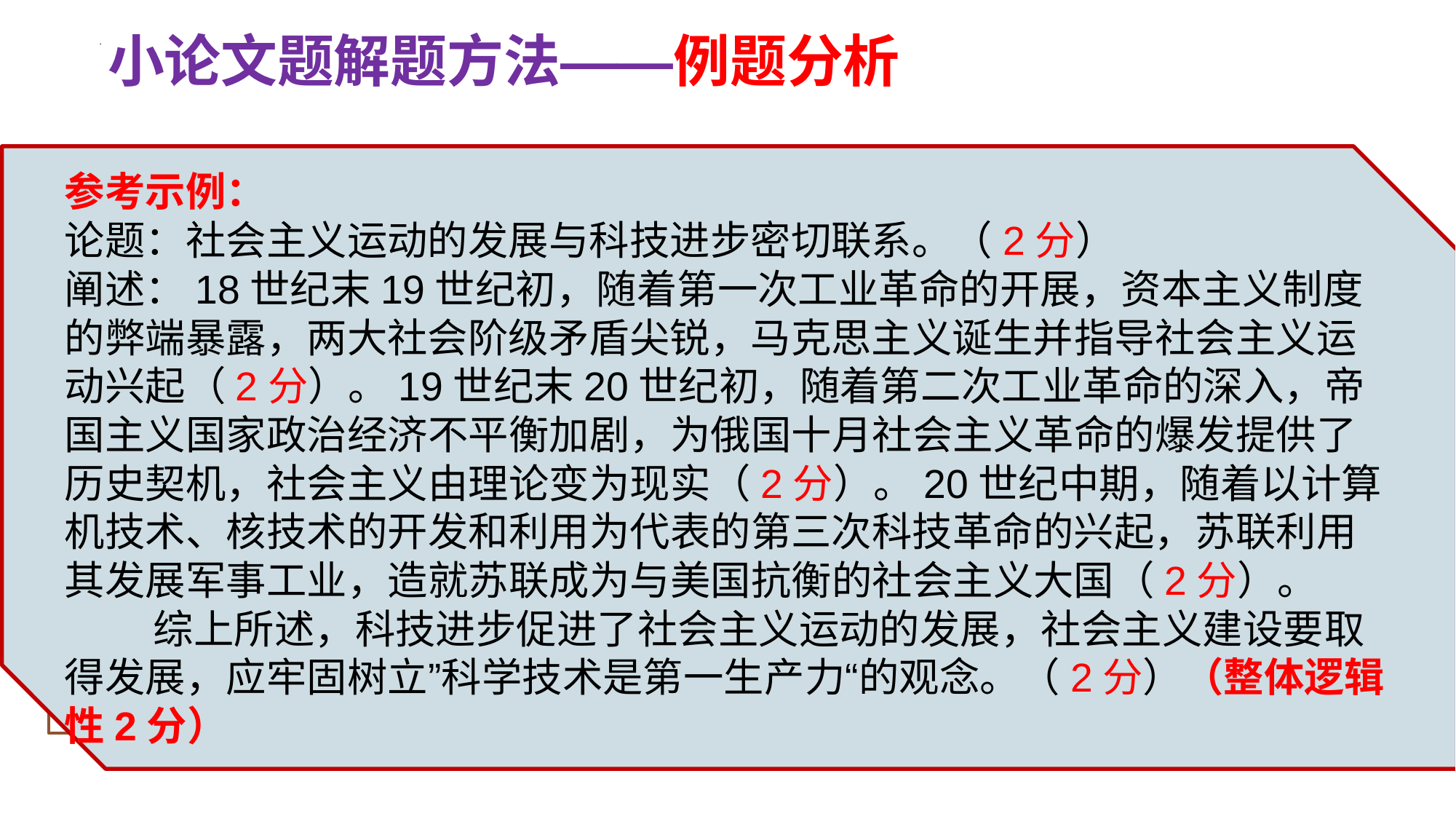

小论文题解题方法——例题分析
【2022届唐山一模】阅读材料，完成下列要求。（12分）
 材料
 近两个世纪以来，社会主义经历了从空想到科学，从理论到实践，从一国实践到多国实践的历史发展过程。纵观这一历史过程，科学社会主义理论的产生、实践中的每一次飞跃，甚至包括经历的每一次低潮，都与200年来世界蓬勃兴起的三次科技革命所造成的社会后果相联系。因此，认真分析社会主义运动的发展与科学技术进步的内在联系，对于我们坚定社会主义信念，正确把握新科技革命深入发展对社会主义运动带来的机遇和挑战，促进社会主义建设有着重大意义。
——摘编自严汉平《近代世界三次科技革命对社会主义运动的影响及启示》
 结合材料与世界史的相关知识，自行拟定一个具体的论题，并就所拟论题进行阐述。（要求：论题明确，史论结合，逻辑严密，表述通畅）
参考示例：
论题：社会主义运动的发展与科技进步密切联系。（2分）
阐述：18世纪末19世纪初，随着第一次工业革命的开展，资本主义制度的弊端暴露，两大社会阶级矛盾尖锐，马克思主义诞生并指导社会主义运动兴起（2分）。19世纪末20世纪初，随着第二次工业革命的深入，帝国主义国家政治经济不平衡加剧，为俄国十月社会主义革命的爆发提供了历史契机，社会主义由理论变为现实（2分）。20世纪中期，随着以计算机技术、核技术的开发和利用为代表的第三次科技革命的兴起，苏联利用其发展军事工业，造就苏联成为与美国抗衡的社会主义大国（2分）。
       综上所述，科技进步促进了社会主义运动的发展，社会主义建设要取得发展，应牢固树立”科学技术是第一生产力“的观念。（2分）（整体逻辑性2分）
拟定论题：可以从任一时间段切入，也可跨时间段进行拟定。如：
1、第一次工业革命推动了科学社会主义的产生。（任一时间段）
2、科技革命促进了社会主义运动的发展。(跨时间段)

寻找史实论据：
1、第一次工业革命与马克思主义的诞生
2、第二次工业革命与俄国十月革命
3、第三次科技革命与苏联的社会主义建设
……

材料主旨：
“科技革命”与“社会主义运动”的关系